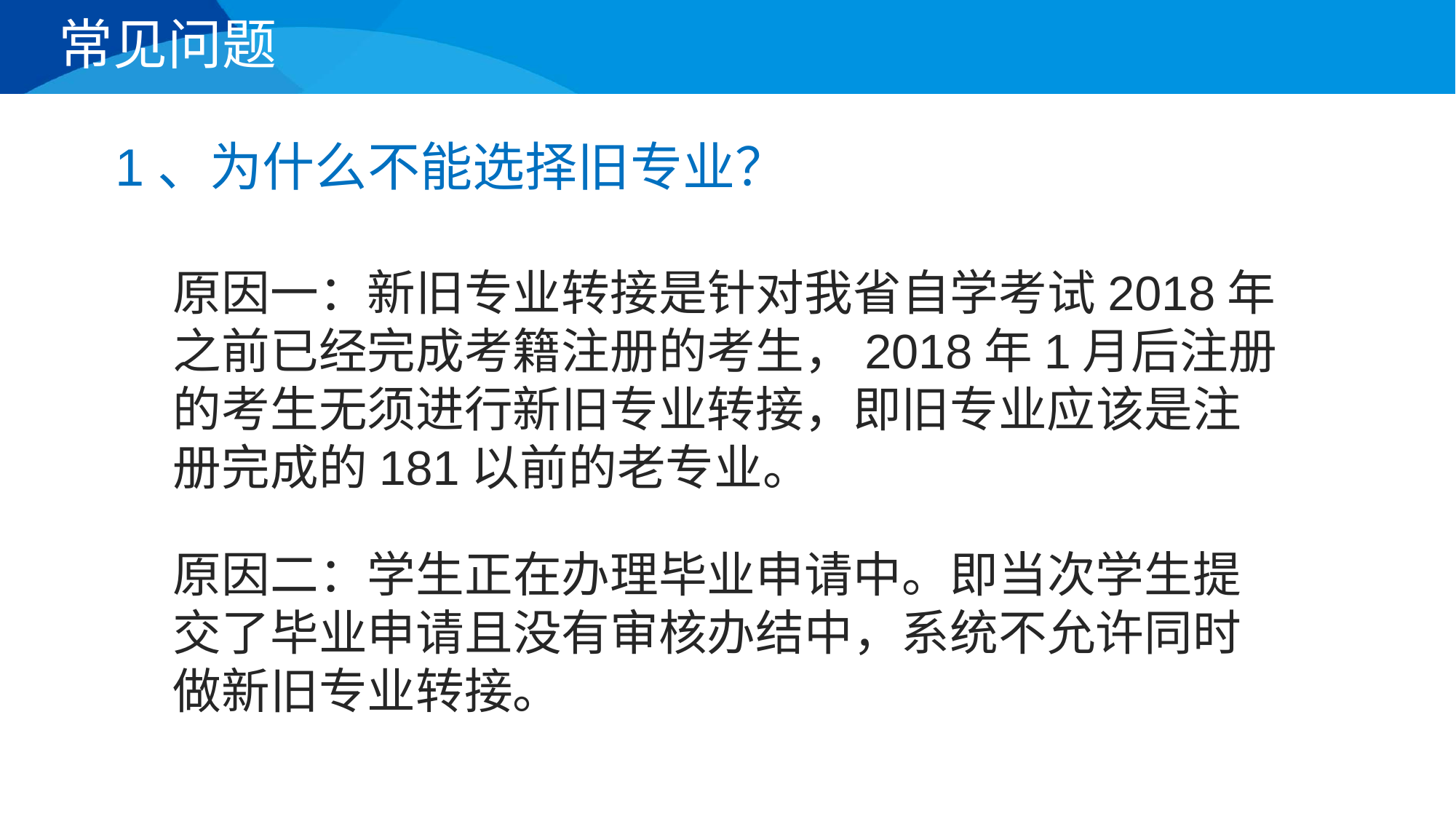

# 常见问题
1、为什么不能选择旧专业？
原因一：新旧专业转接是针对我省自学考试2018年之前已经完成考籍注册的考生，2018年1月后注册的考生无须进行新旧专业转接，即旧专业应该是注册完成的181以前的老专业。
原因二：学生正在办理毕业申请中。即当次学生提交了毕业申请且没有审核办结中，系统不允许同时做新旧专业转接。
助学